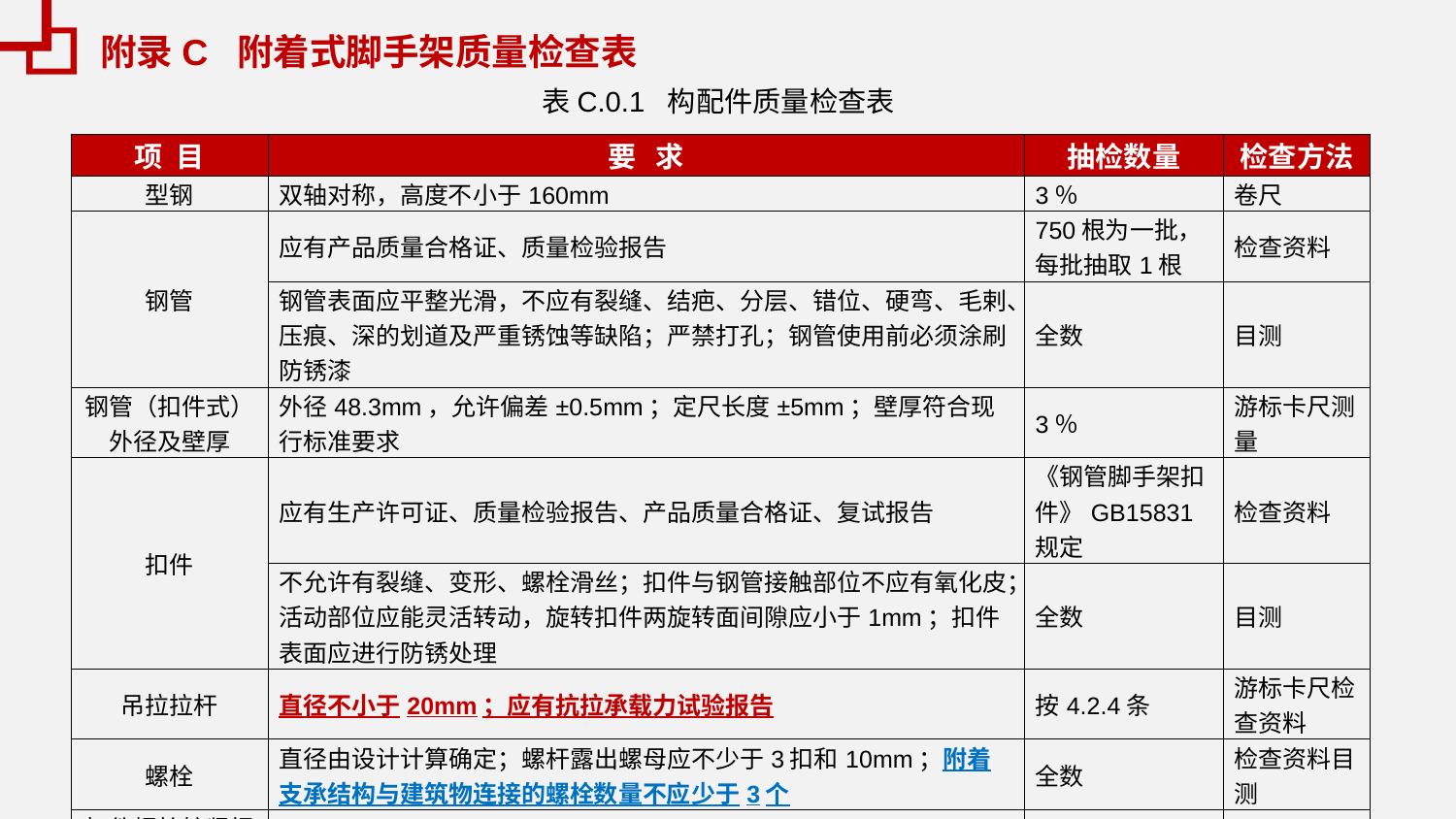

附录C  附着式脚手架质量检查表

表C.0.1  构配件质量检查表
| 项 目 | 要 求 | 抽检数量 | 检查方法 |
| --- | --- | --- | --- |
| 型钢 | 双轴对称，高度不小于160mm | 3％ | 卷尺 |
| 钢管 | 应有产品质量合格证、质量检验报告 | 750根为一批，每批抽取1根 | 检查资料 |
|  | 钢管表面应平整光滑，不应有裂缝、结疤、分层、错位、硬弯、毛剌、压痕、深的划道及严重锈蚀等缺陷；严禁打孔；钢管使用前必须涂刷防锈漆 | 全数 | 目测 |
| 钢管（扣件式）外径及壁厚 | 外径48.3mm，允许偏差±0.5mm；定尺长度±5mm；壁厚符合现行标准要求 | 3％ | 游标卡尺测量 |
| 扣件 | 应有生产许可证、质量检验报告、产品质量合格证、复试报告 | 《钢管脚手架扣件》GB15831规定 | 检查资料 |
|  | 不允许有裂缝、变形、螺栓滑丝；扣件与钢管接触部位不应有氧化皮；活动部位应能灵活转动，旋转扣件两旋转面间隙应小于1mm；扣件表面应进行防锈处理 | 全数 | 目测 |
| 吊拉拉杆 | 直径不小于20mm；应有抗拉承载力试验报告 | 按4.2.4条 | 游标卡尺检查资料 |
| 螺栓 | 直径由设计计算确定；螺杆露出螺母应不少于3扣和10mm；附着支承结构与建筑物连接的螺栓数量不应少于3个 | 全数 | 检查资料目测 |
| 扣件螺栓拧紧扭力矩 | 扣件螺栓拧紧扭力矩值不应小于40N·m，且不应大于65 N·m | 按7.1.3条 |  |